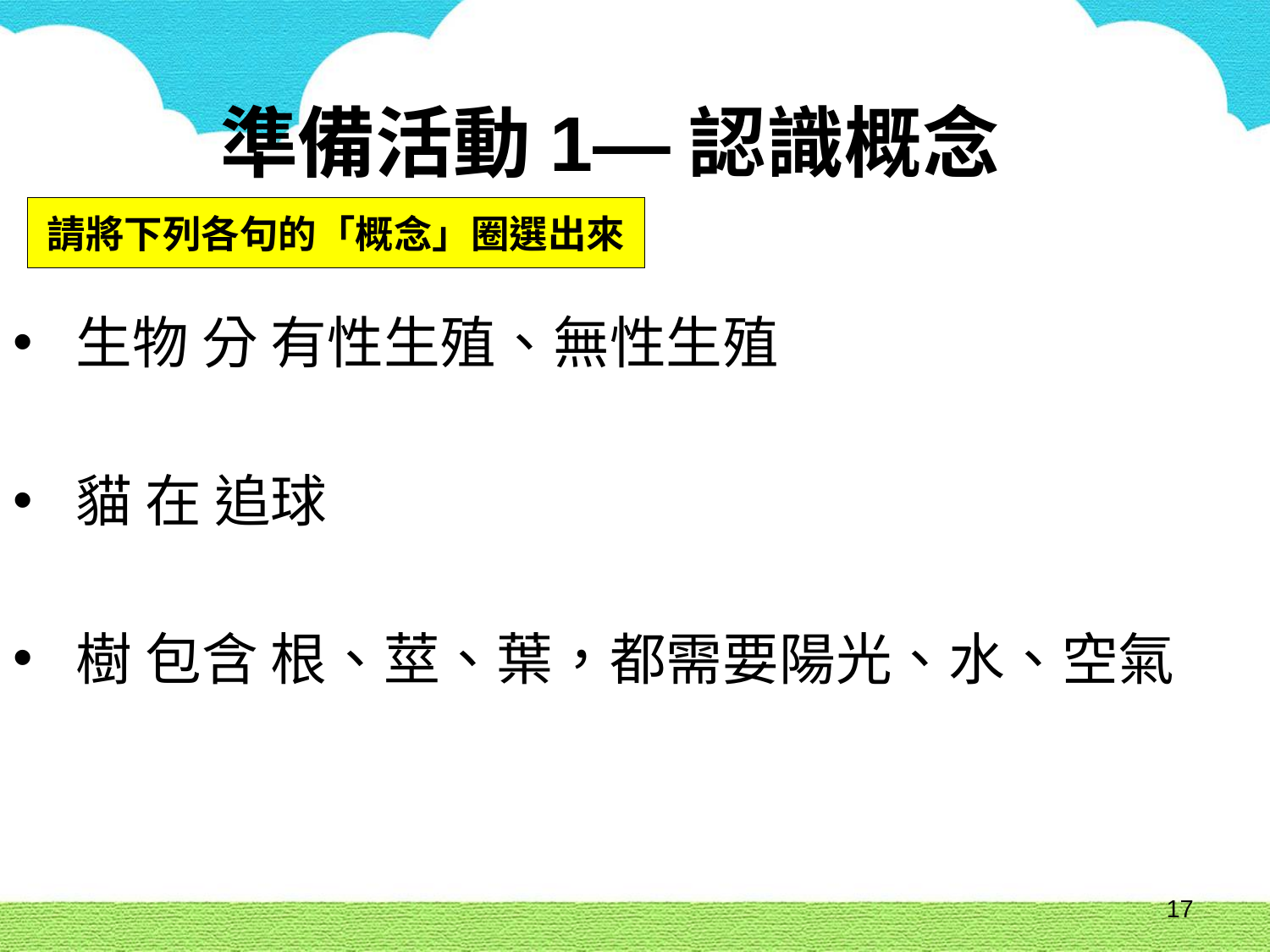

# 準備活動1—認識概念
請將下列各句的「概念」圈選出來

生物 分 有性生殖、無性生殖

貓 在 追球

樹 包含 根、莖、葉，都需要陽光、水、空氣

17